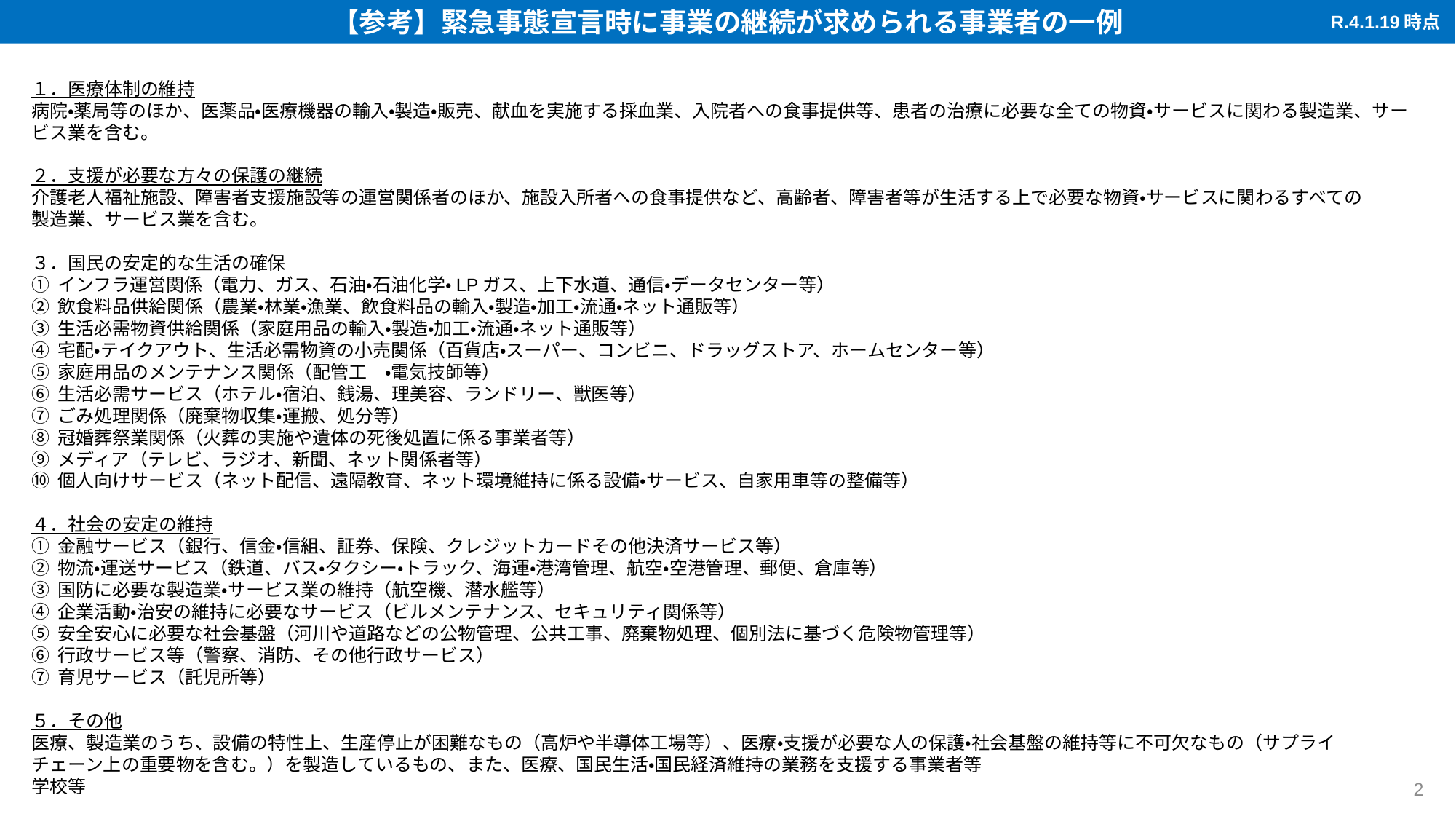

【参考】緊急事態宣言時に事業の継続が求められる事業者の一例
R.4.1.19時点
１．医療体制の維持
病院・薬局等のほか、医薬品・医療機器の輸入・製造・販売、献血を実施する採血業、入院者への食事提供等、患者の治療に必要な全ての物資・サービスに関わる製造業、サービス業を含む。

２．支援が必要な方々の保護の継続
介護老人福祉施設、障害者支援施設等の運営関係者のほか、施設入所者への食事提供など、高齢者、障害者等が生活する上で必要な物資・サービスに関わるすべての
製造業、サービス業を含む。

３．国民の安定的な生活の確保
① インフラ運営関係（電力、ガス、石油・石油化学・LPガス、上下水道、通信・データセンター等）
② 飲食料品供給関係（農業・林業・漁業、飲食料品の輸入・製造・加工・流通・ネット通販等）
③ 生活必需物資供給関係（家庭用品の輸入・製造・加工・流通・ネット通販等）
④ 宅配・テイクアウト、生活必需物資の小売関係（百貨店・スーパー、コンビニ、ドラッグストア、ホームセンター等）
⑤ 家庭用品のメンテナンス関係（配管工　・電気技師等）
⑥ 生活必需サービス（ホテル・宿泊、銭湯、理美容、ランドリー、獣医等）
⑦ ごみ処理関係（廃棄物収集・運搬、処分等）
⑧ 冠婚葬祭業関係（火葬の実施や遺体の死後処置に係る事業者等）
⑨ メディア（テレビ、ラジオ、新聞、ネット関係者等）
⑩ 個人向けサービス（ネット配信、遠隔教育、ネット環境維持に係る設備・サービス、自家用車等の整備等）

４．社会の安定の維持
① 金融サービス（銀行、信金・信組、証券、保険、クレジットカードその他決済サービス等）
② 物流・運送サービス（鉄道、バス・タクシー・トラック、海運・港湾管理、航空・空港管理、郵便、倉庫等）
③ 国防に必要な製造業・サービス業の維持（航空機、潜水艦等）
④ 企業活動・治安の維持に必要なサービス（ビルメンテナンス、セキュリティ関係等）
⑤ 安全安心に必要な社会基盤（河川や道路などの公物管理、公共工事、廃棄物処理、個別法に基づく危険物管理等）
⑥ 行政サービス等（警察、消防、その他行政サービス）
⑦ 育児サービス（託児所等）

５．その他
医療、製造業のうち、設備の特性上、生産停止が困難なもの（高炉や半導体工場等）、医療・支援が必要な人の保護・社会基盤の維持等に不可欠なもの（サプライ
チェーン上の重要物を含む。）を製造しているもの、また、医療、国民生活・国民経済維持の業務を支援する事業者等
学校等
2